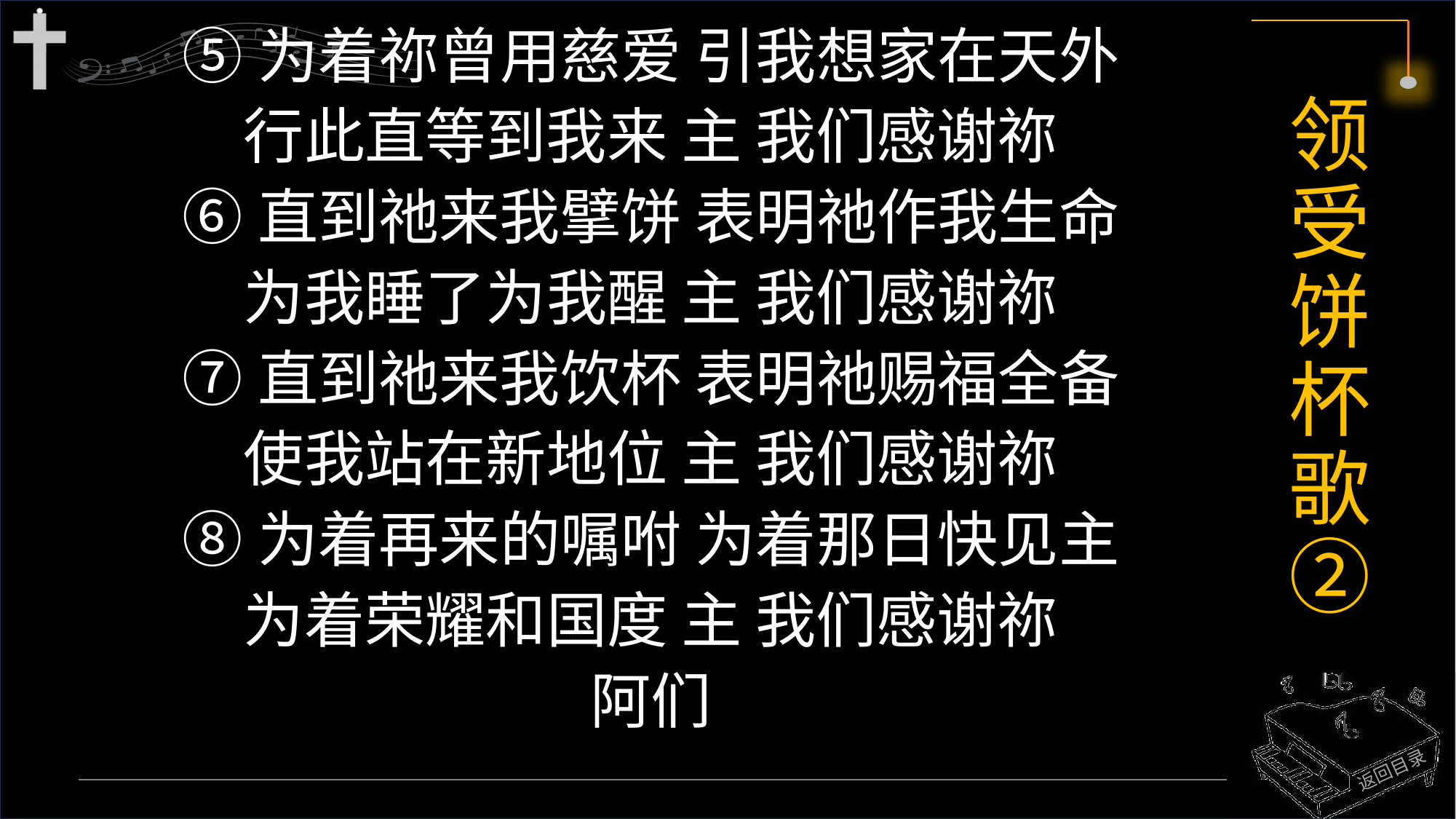

⑤为着祢曾用慈爱 引我想家在天外
行此直等到我来 主 我们感谢祢
⑥直到祂来我擘饼 表明祂作我生命
为我睡了为我醒 主 我们感谢祢
⑦直到祂来我饮杯 表明祂赐福全备
使我站在新地位 主 我们感谢祢
⑧为着再来的嘱咐 为着那日快见主
为着荣耀和国度 主 我们感谢祢
阿们
# 领受饼杯歌 ②